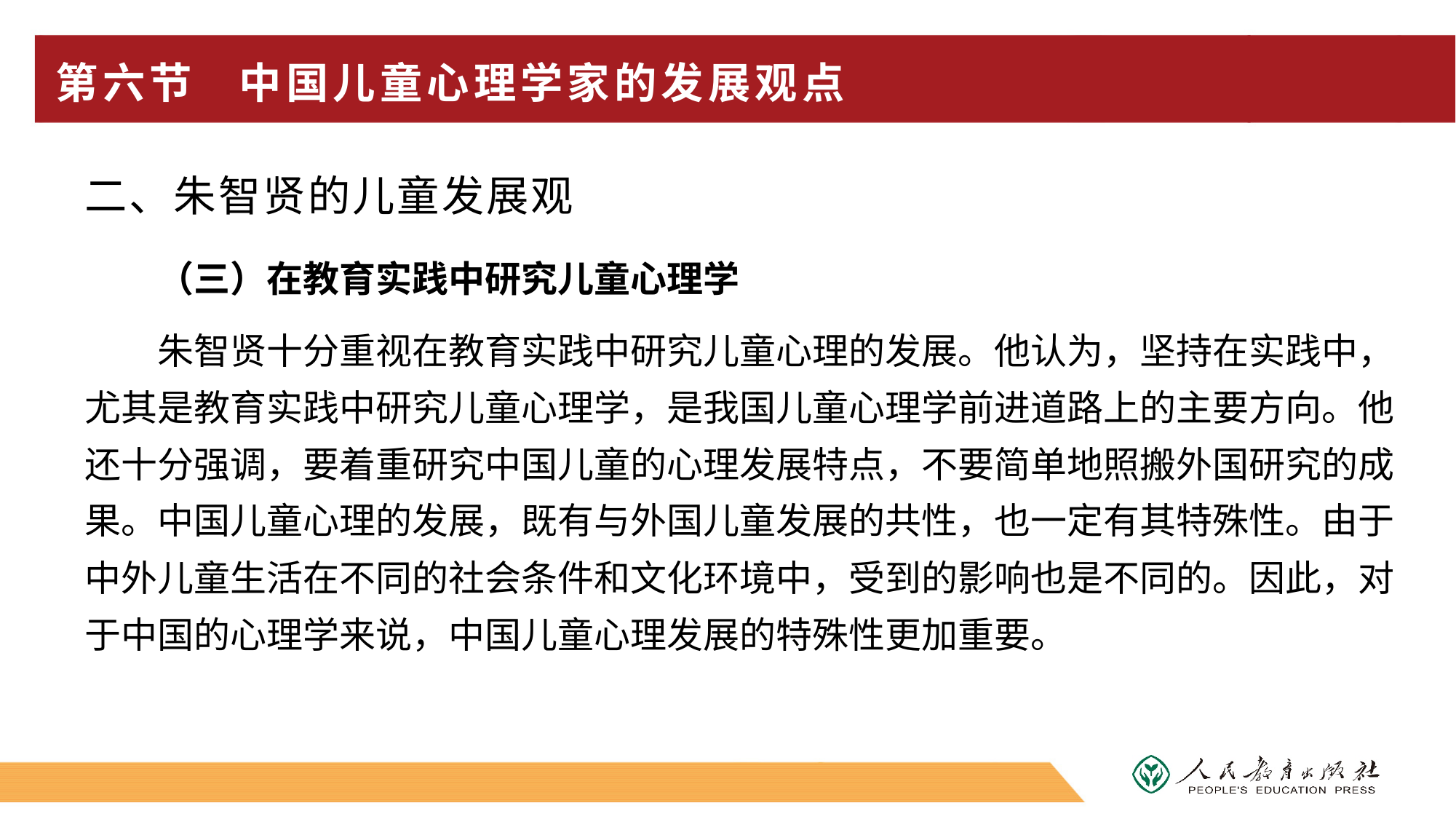

# 第六节   中国儿童心理学家的发展观点
二、朱智贤的儿童发展观
（三）在教育实践中研究儿童心理学
朱智贤十分重视在教育实践中研究儿童心理的发展。他认为，坚持在实践中，尤其是教育实践中研究儿童心理学，是我国儿童心理学前进道路上的主要方向。他还十分强调，要着重研究中国儿童的心理发展特点，不要简单地照搬外国研究的成果。中国儿童心理的发展，既有与外国儿童发展的共性，也一定有其特殊性。由于中外儿童生活在不同的社会条件和文化环境中，受到的影响也是不同的。因此，对于中国的心理学来说，中国儿童心理发展的特殊性更加重要。